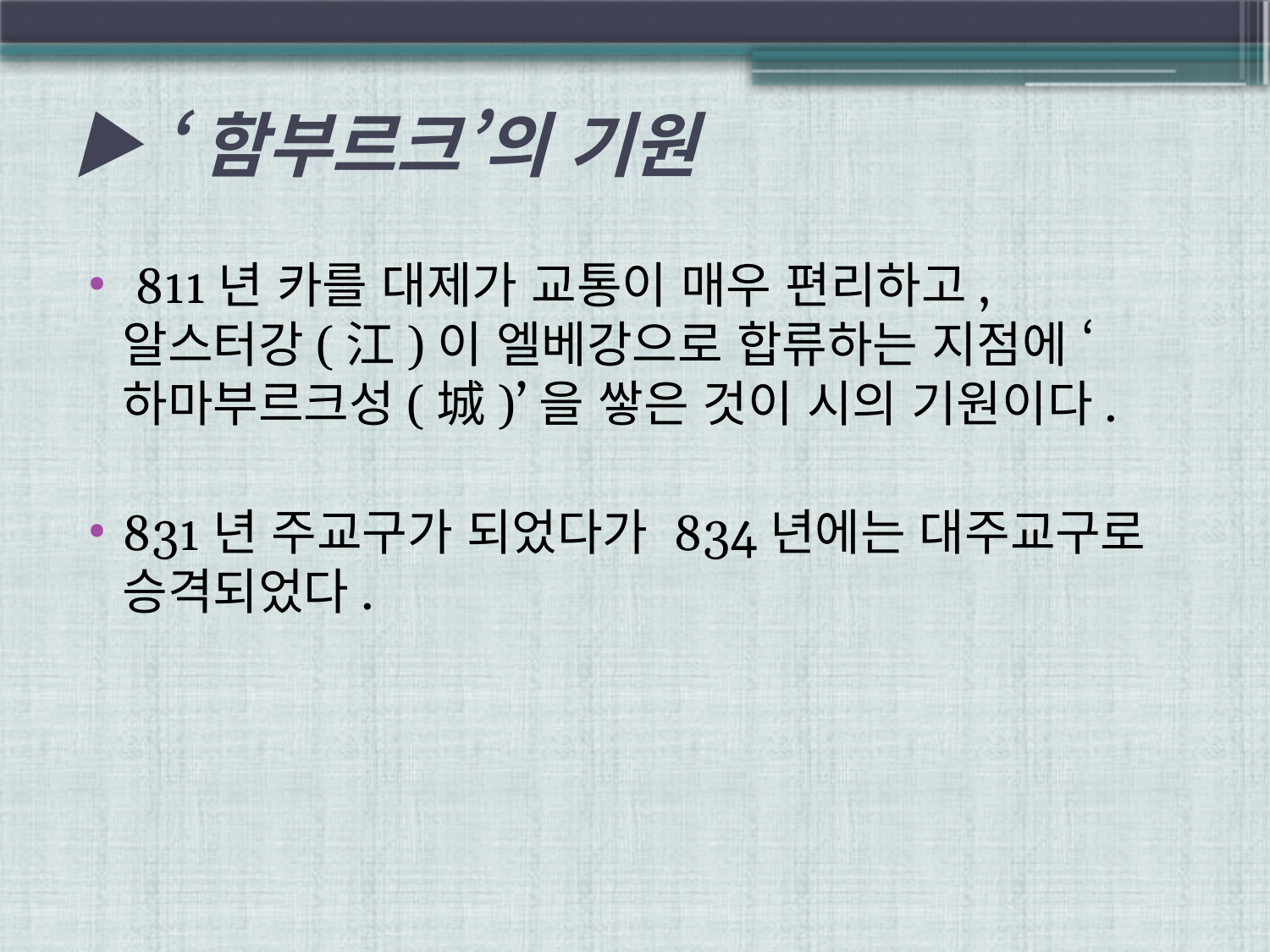

# ▶ ‘함부르크’의 기원
 811년 카를 대제가 교통이 매우 편리하고, 알스터강(江)이 엘베강으로 합류하는 지점에 ‘하마부르크성(城)’을 쌓은 것이 시의 기원이다.

831년 주교구가 되었다가 834년에는 대주교구로 승격되었다.